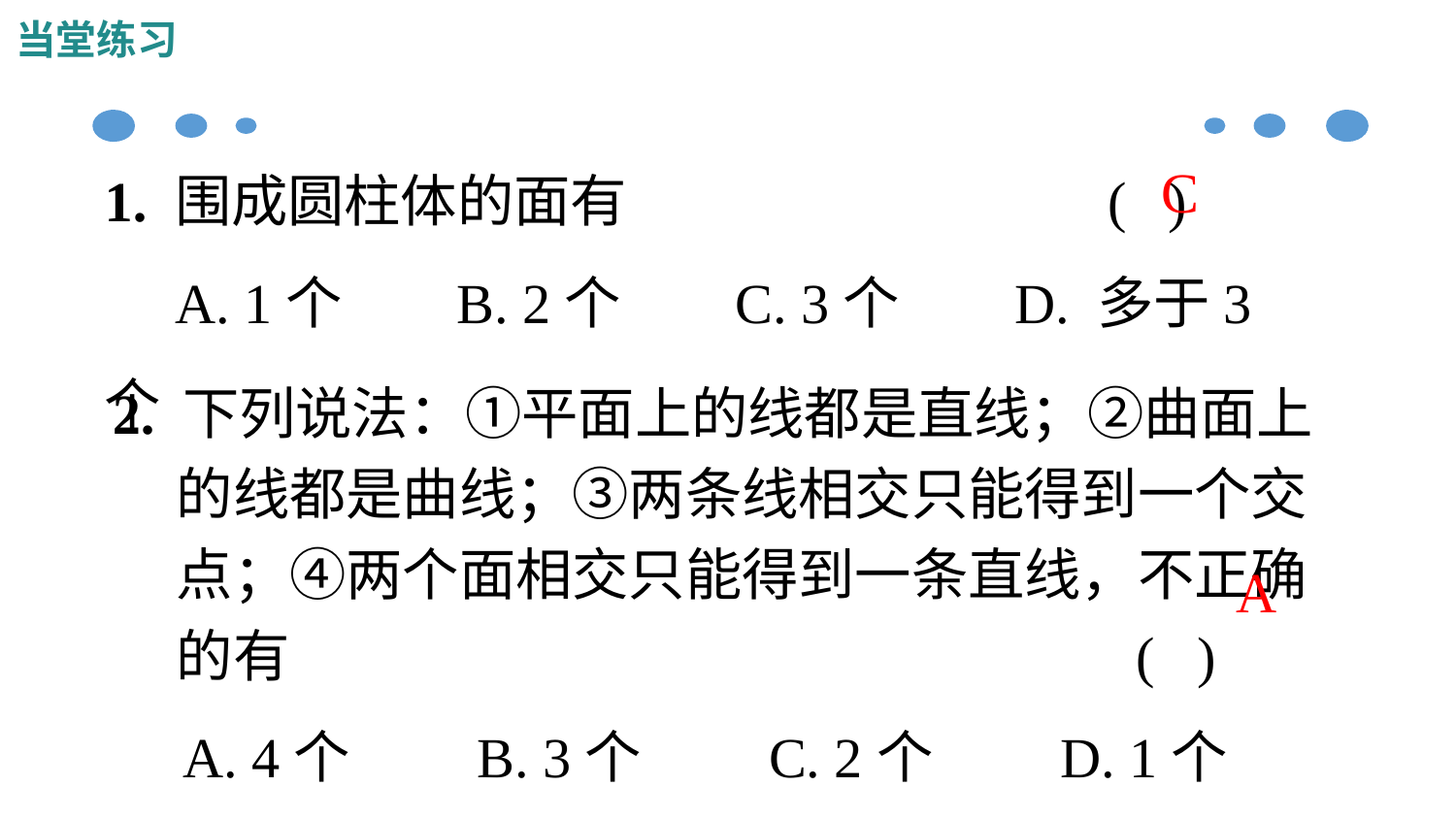

当堂练习
1. 围成圆柱体的面有                                     (   )
     A. 1个        B. 2个        C. 3个        D. 多于3个
C
2. 下列说法：①平面上的线都是直线；②曲面上
    的线都是曲线；③两条线相交只能得到一个交
    点；④两个面相交只能得到一条直线，不正确
    的有                                                                  (   )
     A. 4个         B. 3个         C. 2个         D. 1个
A